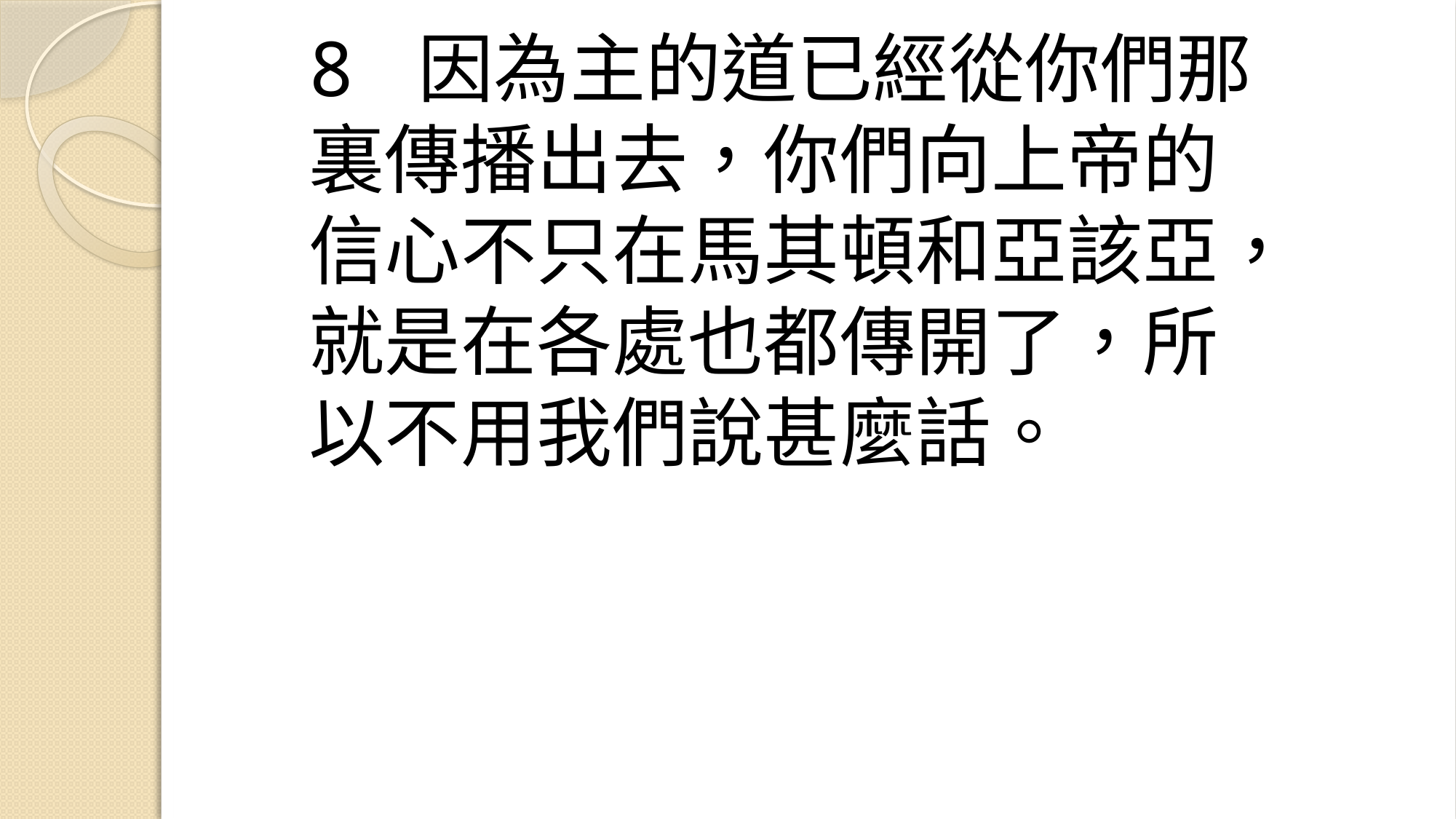

8 因為主的道已經從你們那裏傳播出去，你們向上帝的信心不只在馬其頓和亞該亞，就是在各處也都傳開了，所以不用我們說甚麼話。